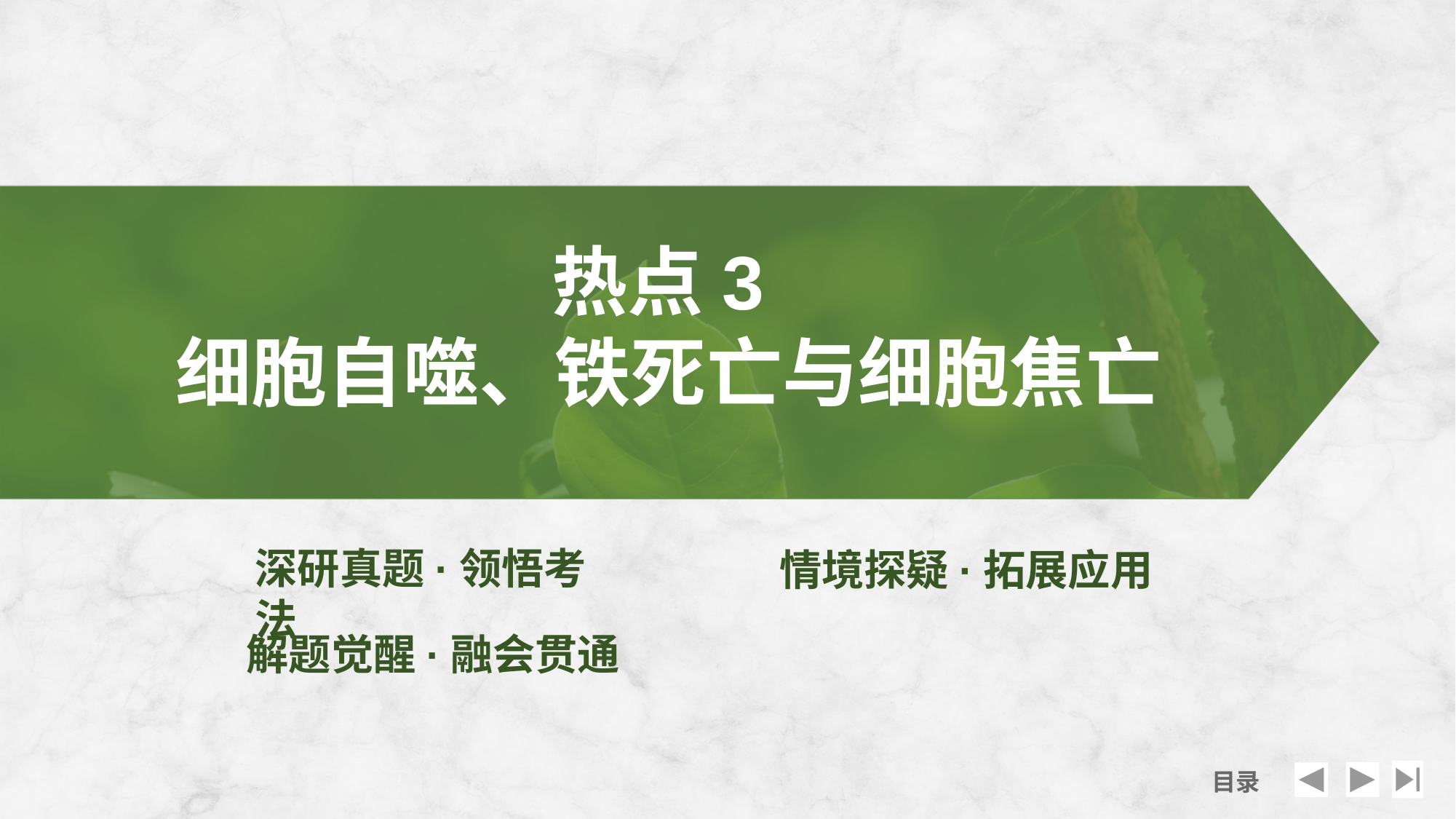

热点3
细胞自噬、铁死亡与细胞焦亡
深研真题·领悟考法
情境探疑·拓展应用
解题觉醒·融会贯通